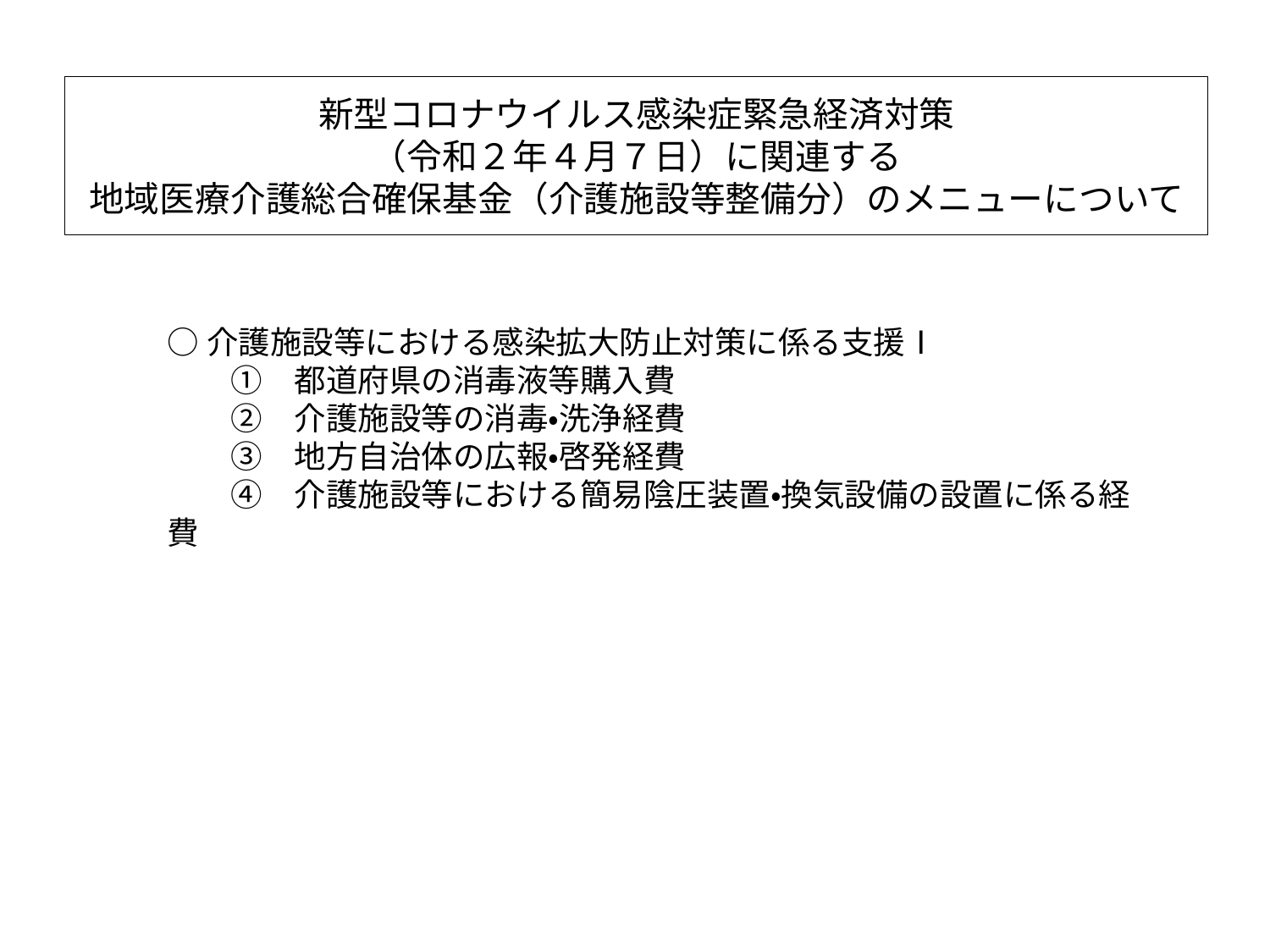

# 新型コロナウイルス感染症緊急経済対策 （令和２年４月７日）に関連する 地域医療介護総合確保基金（介護施設等整備分）のメニューについて
○介護施設等における感染拡大防止対策に係る支援Ⅰ
　　①　都道府県の消毒液等購入費
　　②　介護施設等の消毒・洗浄経費
　　③　地方自治体の広報・啓発経費
　　④　介護施設等における簡易陰圧装置・換気設備の設置に係る経費